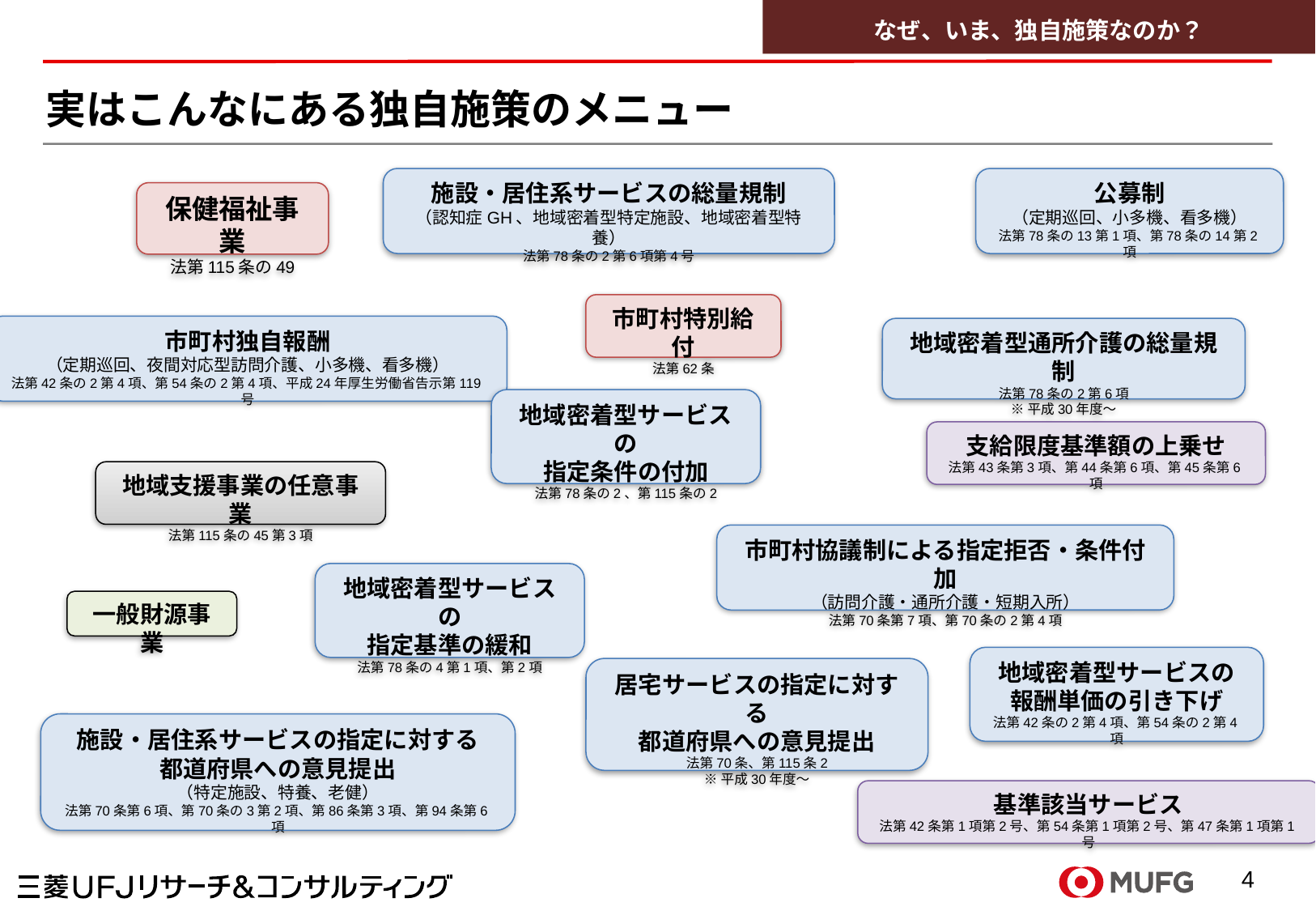

なぜ、いま、独自施策なのか？
実はこんなにある独自施策のメニュー
施設・居住系サービスの総量規制
（認知症GH、地域密着型特定施設、地域密着型特養）
法第78条の2第6項第4号
公募制
（定期巡回、小多機、看多機）
法第78条の13第1項、第78条の14第2項
保健福祉事業
法第115条の49
市町村特別給付
法第62条
市町村独自報酬
（定期巡回、夜間対応型訪問介護、小多機、看多機）
法第42条の2第4項、第54条の2第4項、平成24年厚生労働省告示第119号
地域密着型通所介護の総量規制
法第78条の2第6項
※平成30年度～
地域密着型サービスの
指定条件の付加
法第78条の2、第115条の2
支給限度基準額の上乗せ
法第43条第3項、第44条第6項、第45条第6項
地域支援事業の任意事業
法第115条の45第3項
市町村協議制による指定拒否・条件付加
（訪問介護・通所介護・短期入所）
法第70条第7項、第70条の2第4項
地域密着型サービスの
指定基準の緩和
法第78条の4第1項、第2項
一般財源事業
地域密着型サービスの
報酬単価の引き下げ
法第42条の2第4項、第54条の2第4項
居宅サービスの指定に対する
都道府県への意見提出
法第70条、第115条2
※平成30年度～
施設・居住系サービスの指定に対する
都道府県への意見提出
（特定施設、特養、老健）
法第70条第6項、第70条の3第2項、第86条第3項、第94条第6項
基準該当サービス
法第42条第1項第2号、第54条第1項第2号、第47条第1項第1号